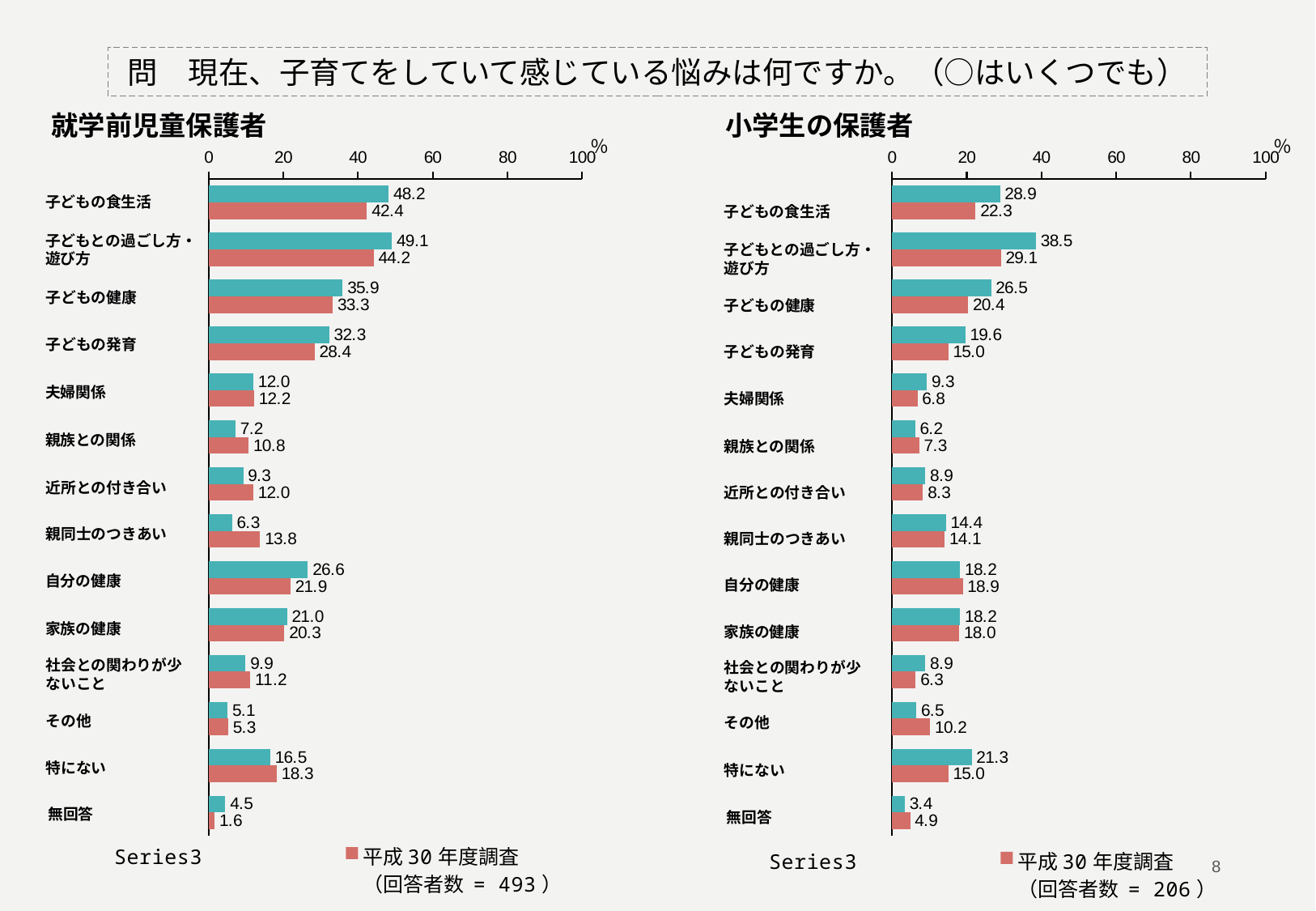

問　現在、子育てをしていて感じている悩みは何ですか。（○はいくつでも）
小学生の保護者
就学前児童保護者
％
％

### Chart

| Category | 令和６年度調査
（回答者数 = 334） | 平成30年度調査
（回答者数 = 493） |
|---|---|---|
| 子どもの食生活 | 48.2 | 42.393509127789045 |
| 子どもとの過ごし方・遊び方 | 49.1 | 44.21906693711968 |
| 子どもの健康 | 35.9 | 33.2657200811359 |
| 子どもの発育 | 32.3 | 28.397565922920894 |
| 夫婦関係 | 12.0 | 12.170385395537526 |
| 親族との関係 | 7.2 | 10.75050709939148 |
| 近所との付き合い | 9.3 | 11.967545638945234 |
| 親同士のつきあい | 6.3 | 13.793103448275861 |
| 自分の健康 | 26.6 | 21.906693711967545 |
| 家族の健康 | 21.0 | 20.28397565922921 |
| 社会との関わりが少ないこと | 9.9 | 11.156186612576064 |
| その他 | 5.1 | 5.273833671399594 |
| 特にない | 16.5 | 18.255578093306287 |
| 無回答 | 4.5 | 1.6227180527383367 |

### Chart

| Category | 令和６年度調査
（回答者数 = 291） | 平成30年度調査
（回答者数 = 206） |
|---|---|---|
| 子どもの食生活 | 28.9 | 22.33009708737864 |
| 子どもとの過ごし方・遊び方 | 38.5 | 29.12621359223301 |
| 子どもの健康 | 26.5 | 20.388349514563107 |
| 子どもの発育 | 19.6 | 15.048543689320388 |
| 夫婦関係 | 9.3 | 6.796116504854369 |
| 親族との関係 | 6.2 | 7.281553398058253 |
| 近所との付き合い | 8.9 | 8.25242718446602 |
| 親同士のつきあい | 14.4 | 14.077669902912621 |
| 自分の健康 | 18.2 | 18.932038834951456 |
| 家族の健康 | 18.2 | 17.961165048543688 |
| 社会との関わりが少ないこと | 8.9 | 6.310679611650485 |
| その他 | 6.5 | 10.194174757281553 |
| 特にない | 21.3 | 15.048543689320388 |
| 無回答 | 3.4 | 4.854368932038835 |
子どもの食生活
子どもとの過ごし方・
遊び方
子どもの健康
子どもの発育
夫婦関係
親族との関係
近所との付き合い
親同士のつきあい
自分の健康
家族の健康
社会との関わりが少
ないこと
その他
特にない
無回答
子どもの食生活
子どもとの過ごし方・
遊び方
子どもの健康
子どもの発育
夫婦関係
親族との関係
近所との付き合い
親同士のつきあい
自分の健康
家族の健康
社会との関わりが少
ないこと
その他
特にない
無回答

### Chart

| Category | 令和６年度調査
（回答者数 = 334） | 平成30年度調査
（回答者数 = 493） |  |
|---|---|---|---|
| 三崎地区 | 29.0 | 27.6 | -1.3999999999999986 |
| 南下浦地区 | 40.1 | 42.4 | 2.299999999999997 |
| 初声地区 | 30.2 | 29.6 | -0.5999999999999979 |
| 無回答 | 0.6 | 0.4 | -0.19999999999999996 |

### Chart

| Category | 令和６年度調査
（回答者数 = 291） | 平成30年度調査
（回答者数 = 206） |  |
|---|---|---|---|
| 三崎地区 | 29.2 | 29.12621359223301 | -0.0737864077669883 |
| 南下浦地区 | 41.2 | 42.23300970873787 | 1.0330097087378647 |
| 初声地区 | 29.2 | 28.640776699029125 | -0.5592233009708742 |
| 無回答 | 0.3 | 0.0 | -0.3 |
8